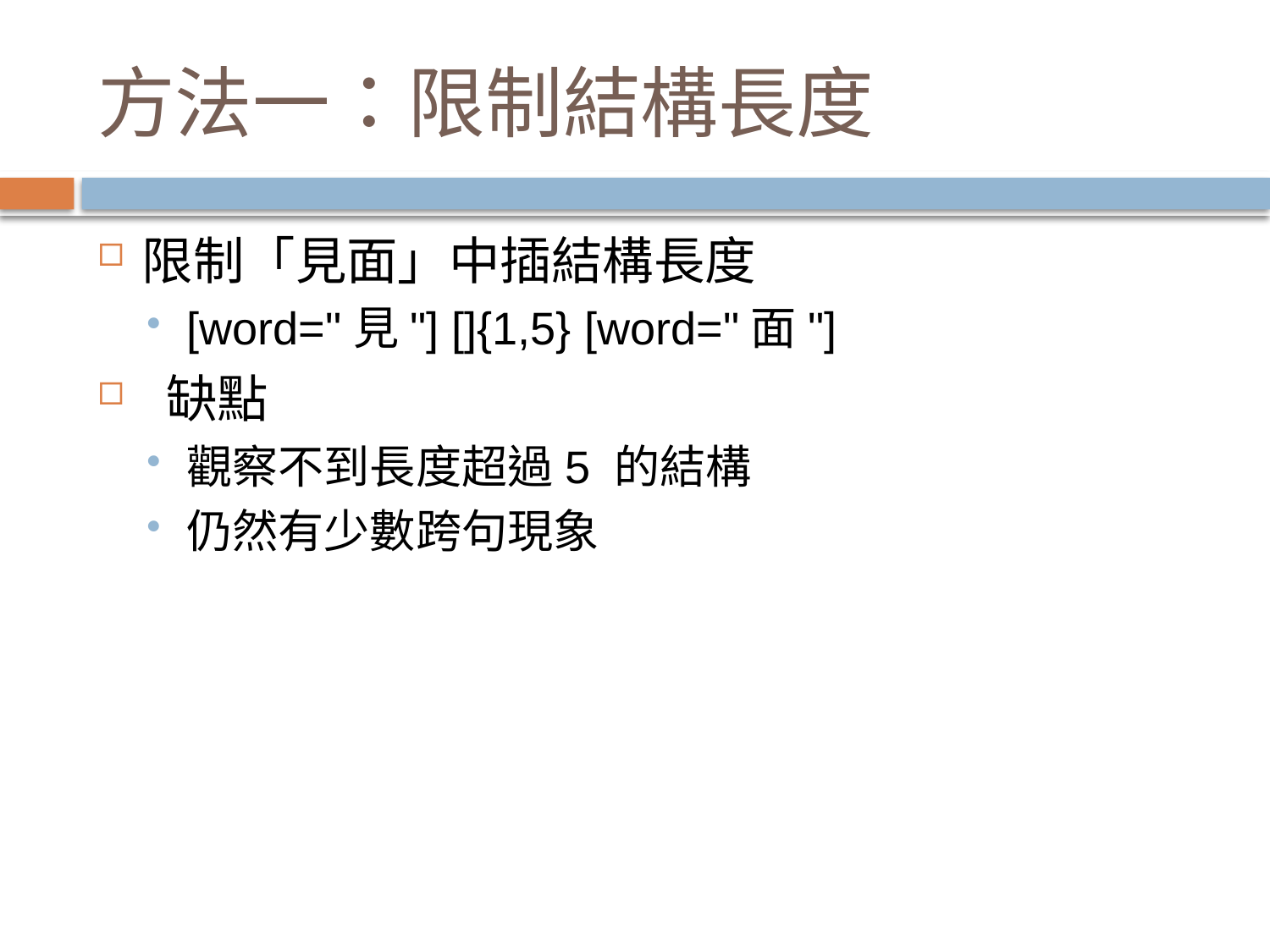

# 方法一：限制結構長度
限制「見面」中插結構長度
[word="見"] []{1,5} [word="面"]
 缺點
觀察不到長度超過5 的結構
仍然有少數跨句現象